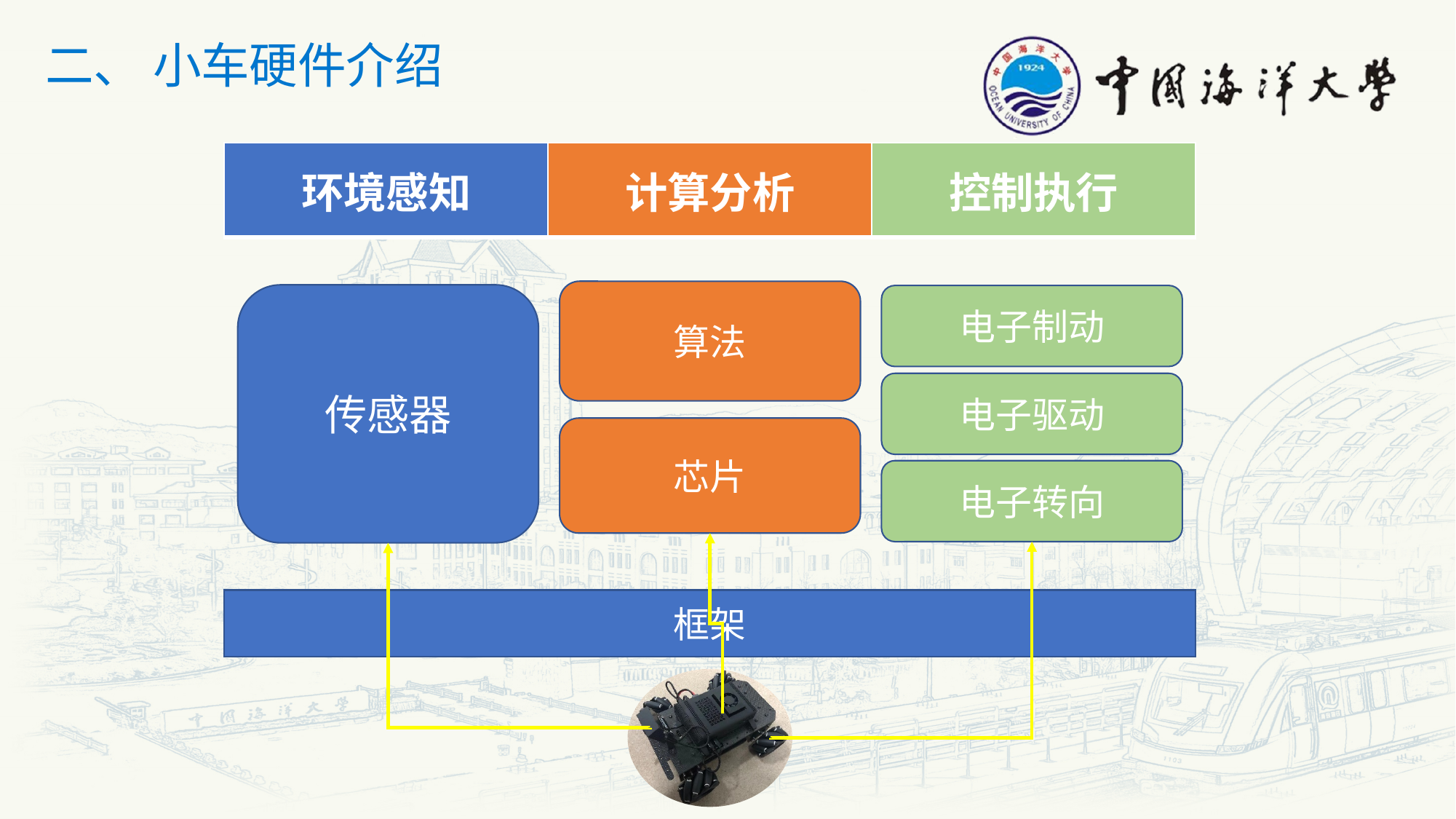

二、 小车硬件介绍
| 环境感知 | 计算分析 | 控制执行 |
| --- | --- | --- |
算法
传感器
电子制动
电子驱动
芯片
电子转向
框架